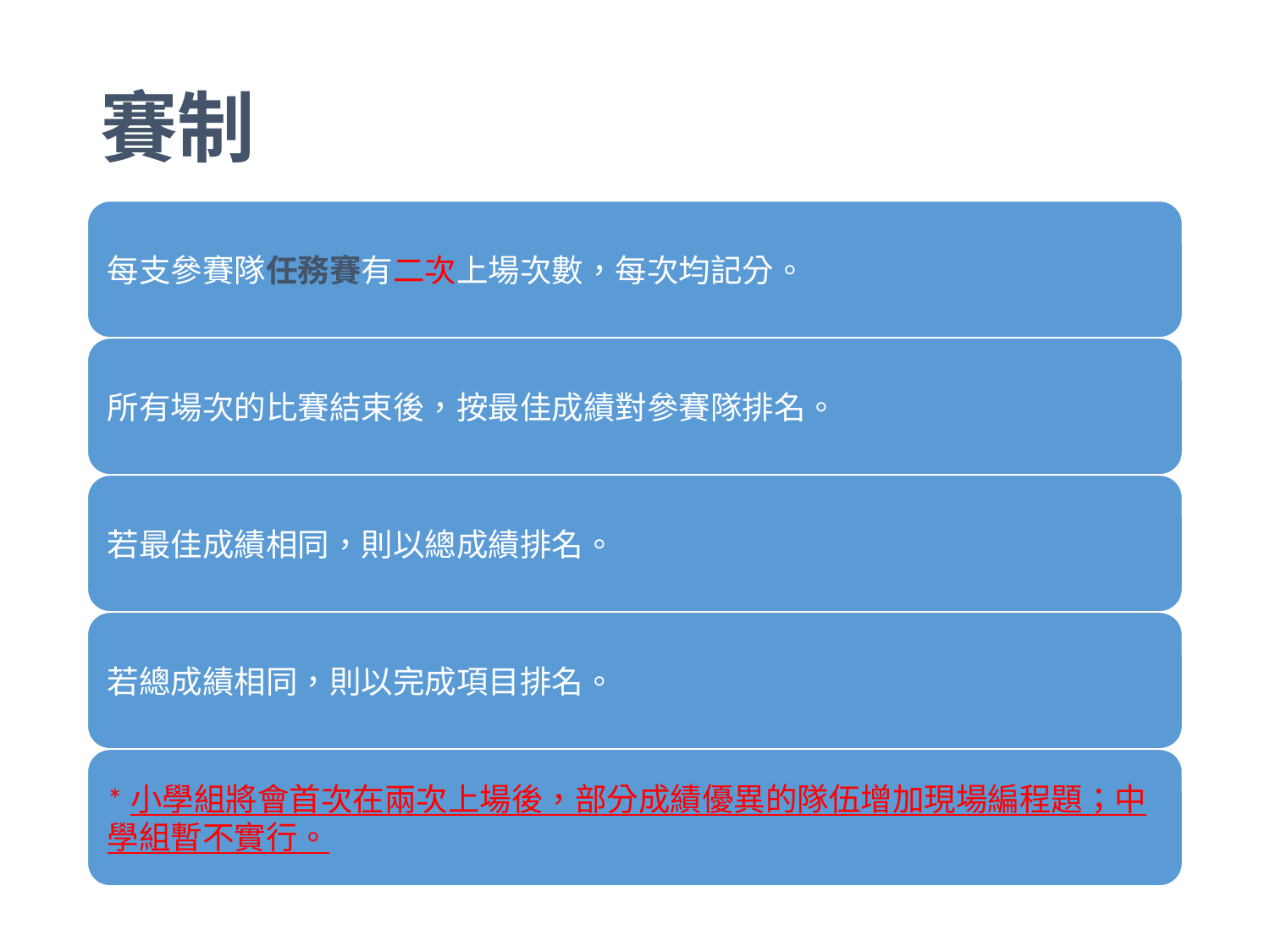

# 賽制
每支參賽隊任務賽有二次上場次數，每次均記分。
所有場次的比賽結束後，按最佳成績對參賽隊排名。
若最佳成績相同，則以總成績排名。
若總成績相同，則以完成項目排名。
*小學組將會首次在兩次上場後，部分成績優異的隊伍增加現場編程題；中學組暫不實行。